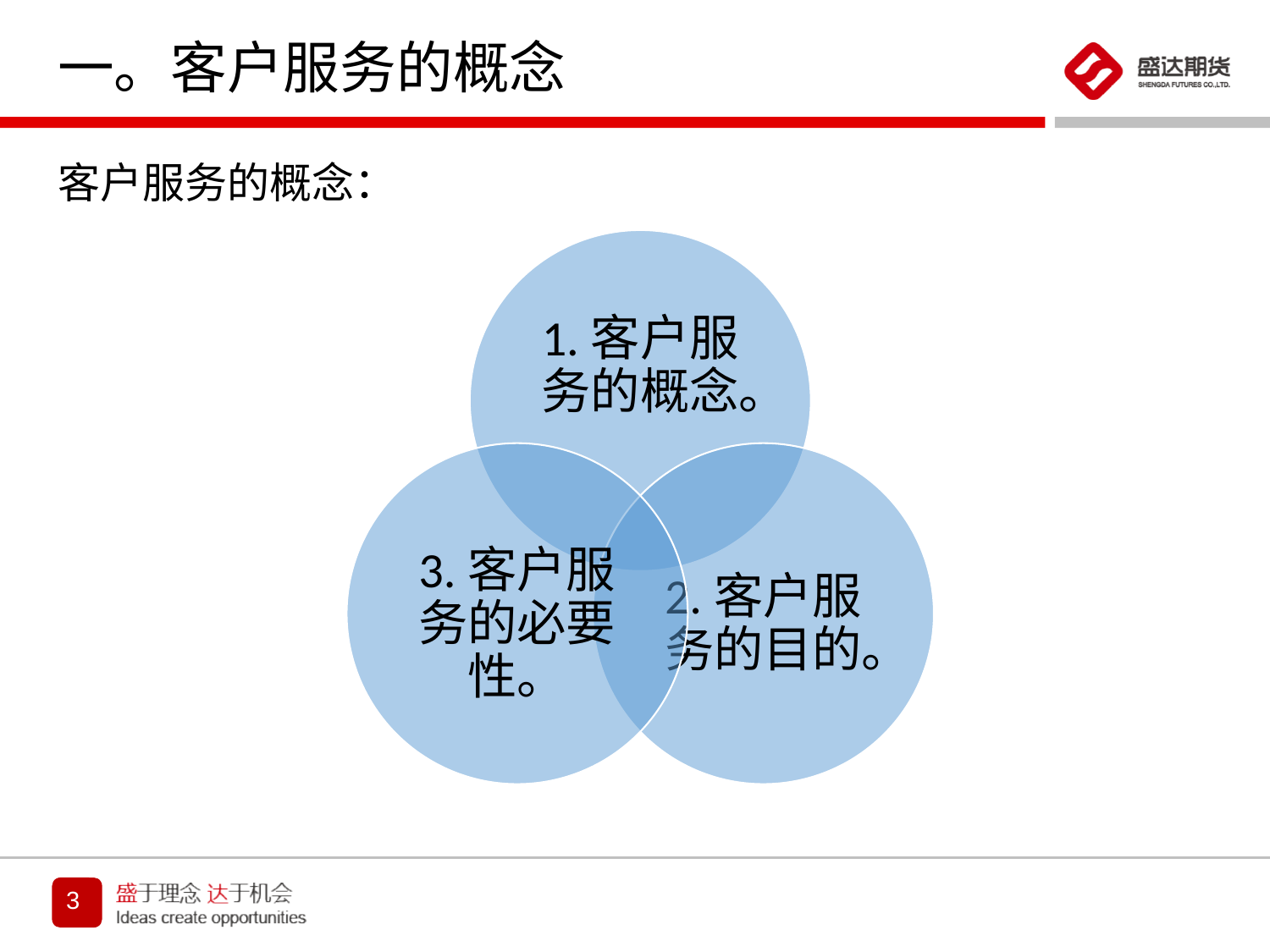

# 一。客户服务的概念
客户服务的概念：
1.客户服务的概念。
2.客户服务的目的。
3.客户服务的必要性。